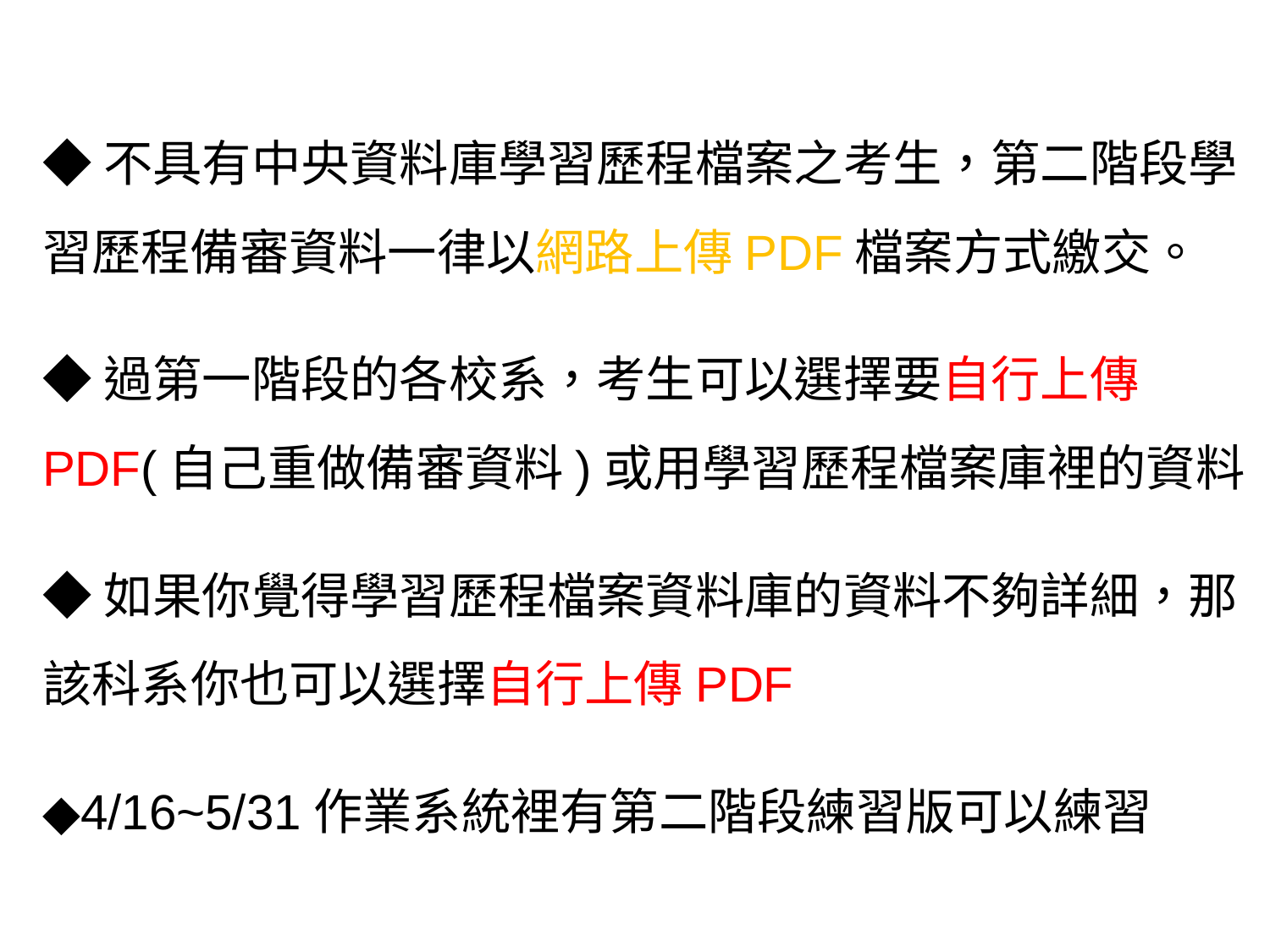

◆不具有中央資料庫學習歷程檔案之考生，第二階段學習歷程備審資料一律以網路上傳PDF檔案方式繳交。
◆過第一階段的各校系，考生可以選擇要自行上傳PDF(自己重做備審資料)或用學習歷程檔案庫裡的資料
◆如果你覺得學習歷程檔案資料庫的資料不夠詳細，那該科系你也可以選擇自行上傳PDF
◆4/16~5/31作業系統裡有第二階段練習版可以練習